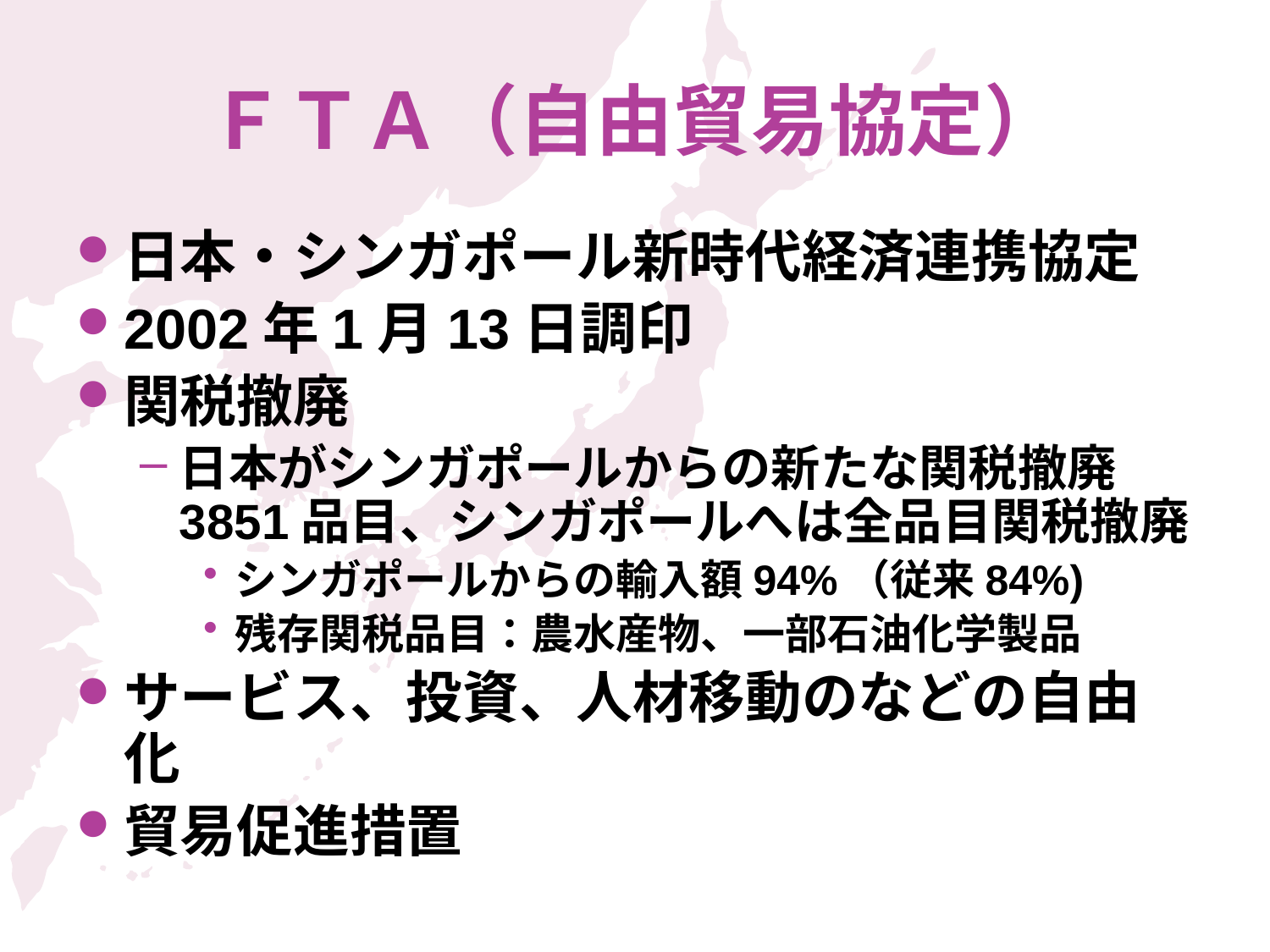

# ＦＴＡ（自由貿易協定）
日本・シンガポール新時代経済連携協定
2002年1月13日調印
関税撤廃
日本がシンガポールからの新たな関税撤廃　3851品目、シンガポールへは全品目関税撤廃
シンガポールからの輸入額94%（従来84%)
残存関税品目：農水産物、一部石油化学製品
サービス、投資、人材移動のなどの自由化
貿易促進措置